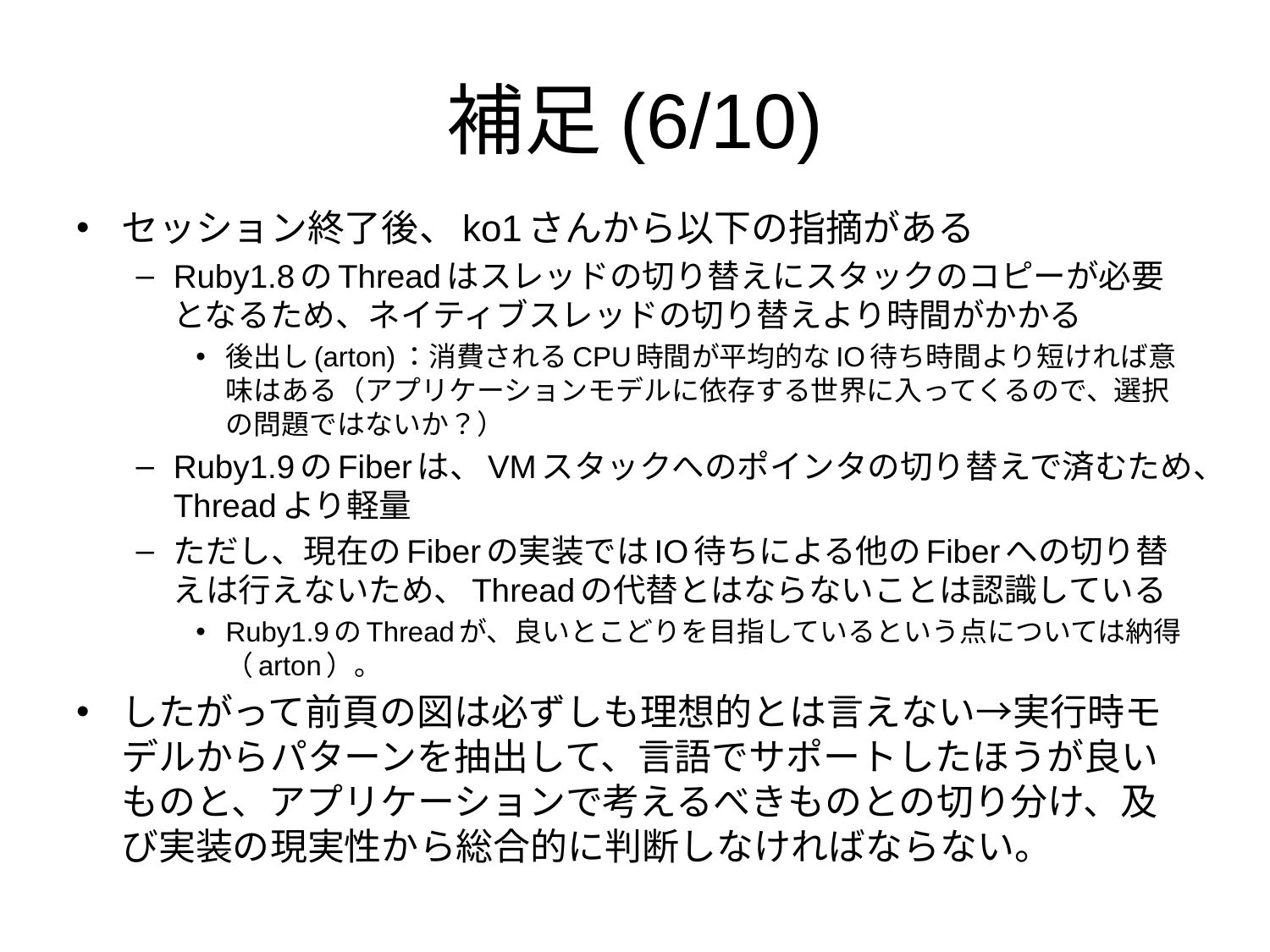

# 補足(6/10)
セッション終了後、ko1さんから以下の指摘がある
Ruby1.8のThreadはスレッドの切り替えにスタックのコピーが必要となるため、ネイティブスレッドの切り替えより時間がかかる
後出し(arton)：消費されるCPU時間が平均的なIO待ち時間より短ければ意味はある（アプリケーションモデルに依存する世界に入ってくるので、選択の問題ではないか？）
Ruby1.9のFiberは、VMスタックへのポインタの切り替えで済むため、Threadより軽量
ただし、現在のFiberの実装ではIO待ちによる他のFiberへの切り替えは行えないため、Threadの代替とはならないことは認識している
Ruby1.9のThreadが、良いとこどりを目指しているという点については納得（arton）。
したがって前頁の図は必ずしも理想的とは言えない→実行時モデルからパターンを抽出して、言語でサポートしたほうが良いものと、アプリケーションで考えるべきものとの切り分け、及び実装の現実性から総合的に判断しなければならない。